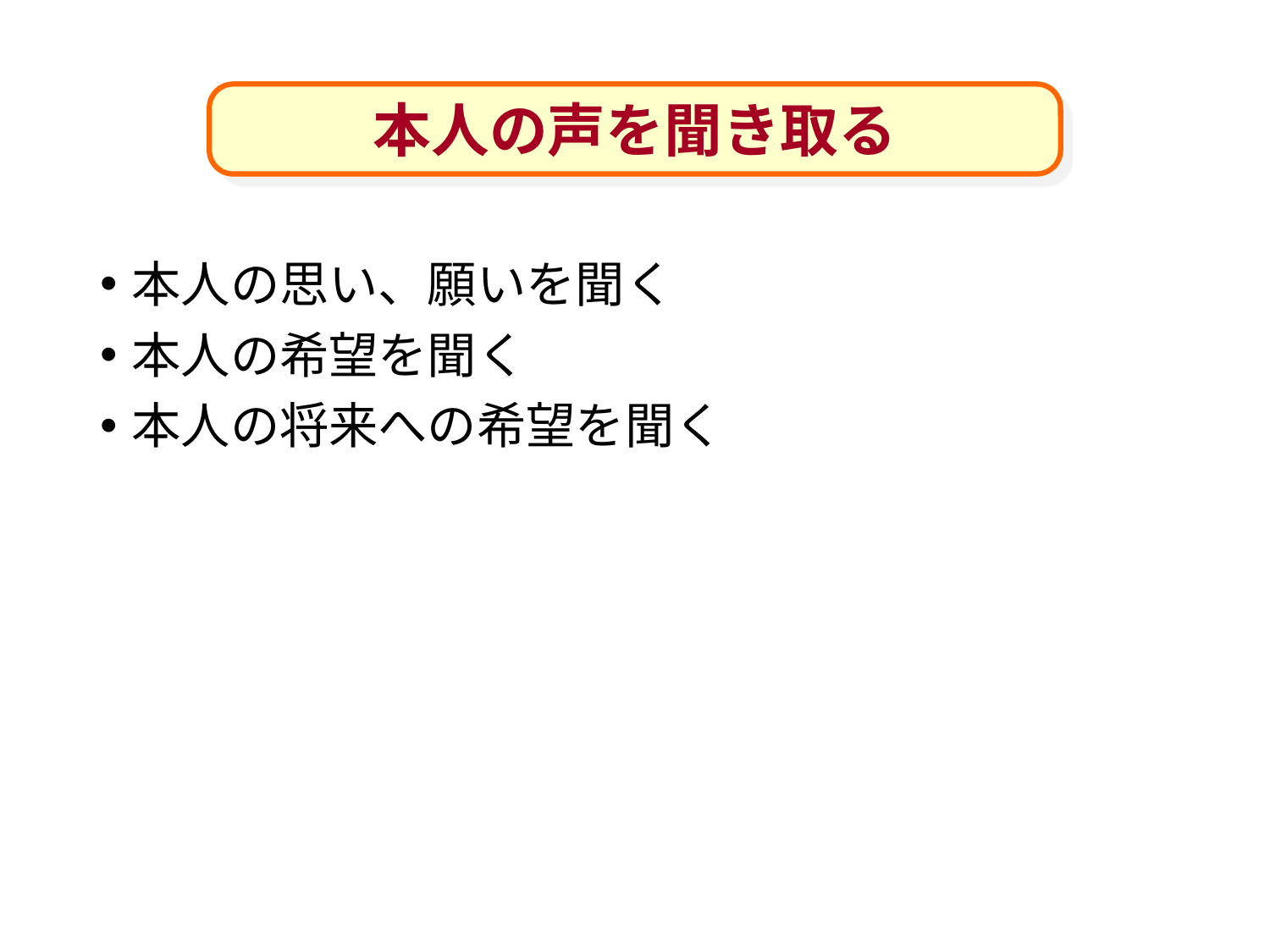

本人の声を聞き取る
本人の思い、願いを聞く
本人の希望を聞く
本人の将来への希望を聞く